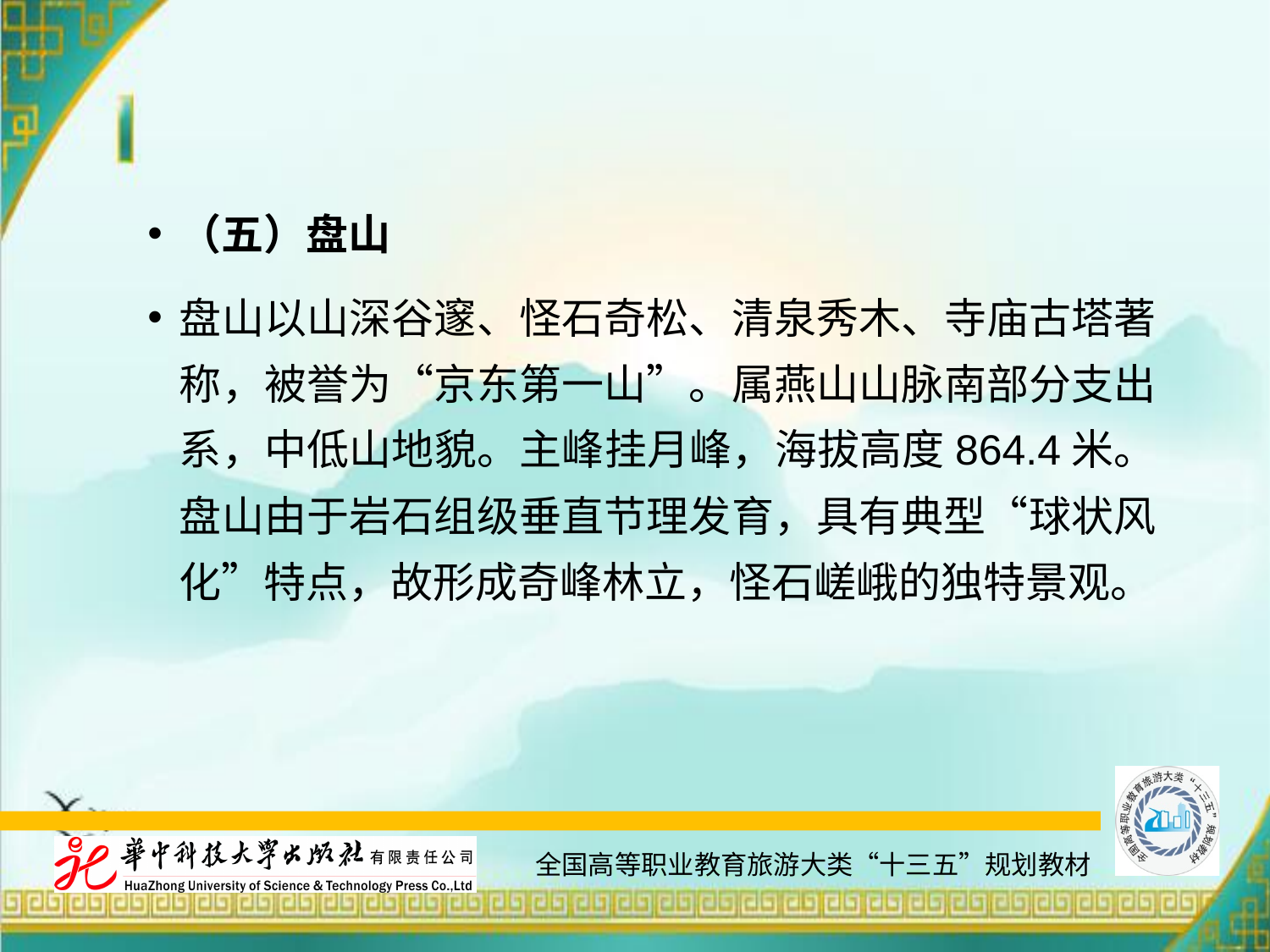

#
（五）盘山
盘山以山深谷邃、怪石奇松、清泉秀木、寺庙古塔著称，被誉为“京东第一山”。属燕山山脉南部分支出系，中低山地貌。主峰挂月峰，海拔高度864.4米。盘山由于岩石组级垂直节理发育，具有典型“球状风化”特点，故形成奇峰林立，怪石嵯峨的独特景观。